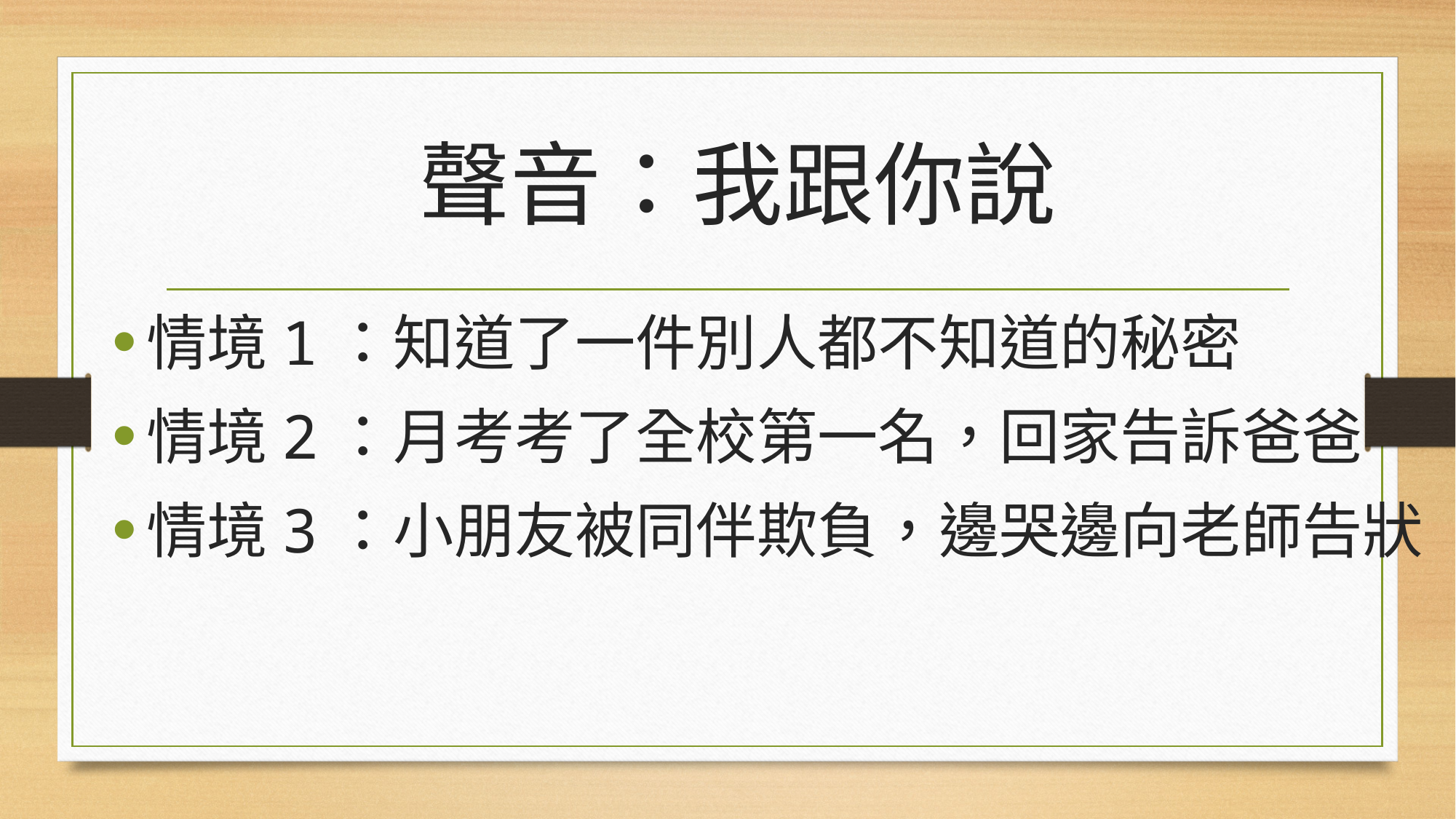

# 聲音：我跟你說
情境1：知道了一件別人都不知道的秘密
情境2：月考考了全校第一名，回家告訴爸爸
情境3：小朋友被同伴欺負，邊哭邊向老師告狀